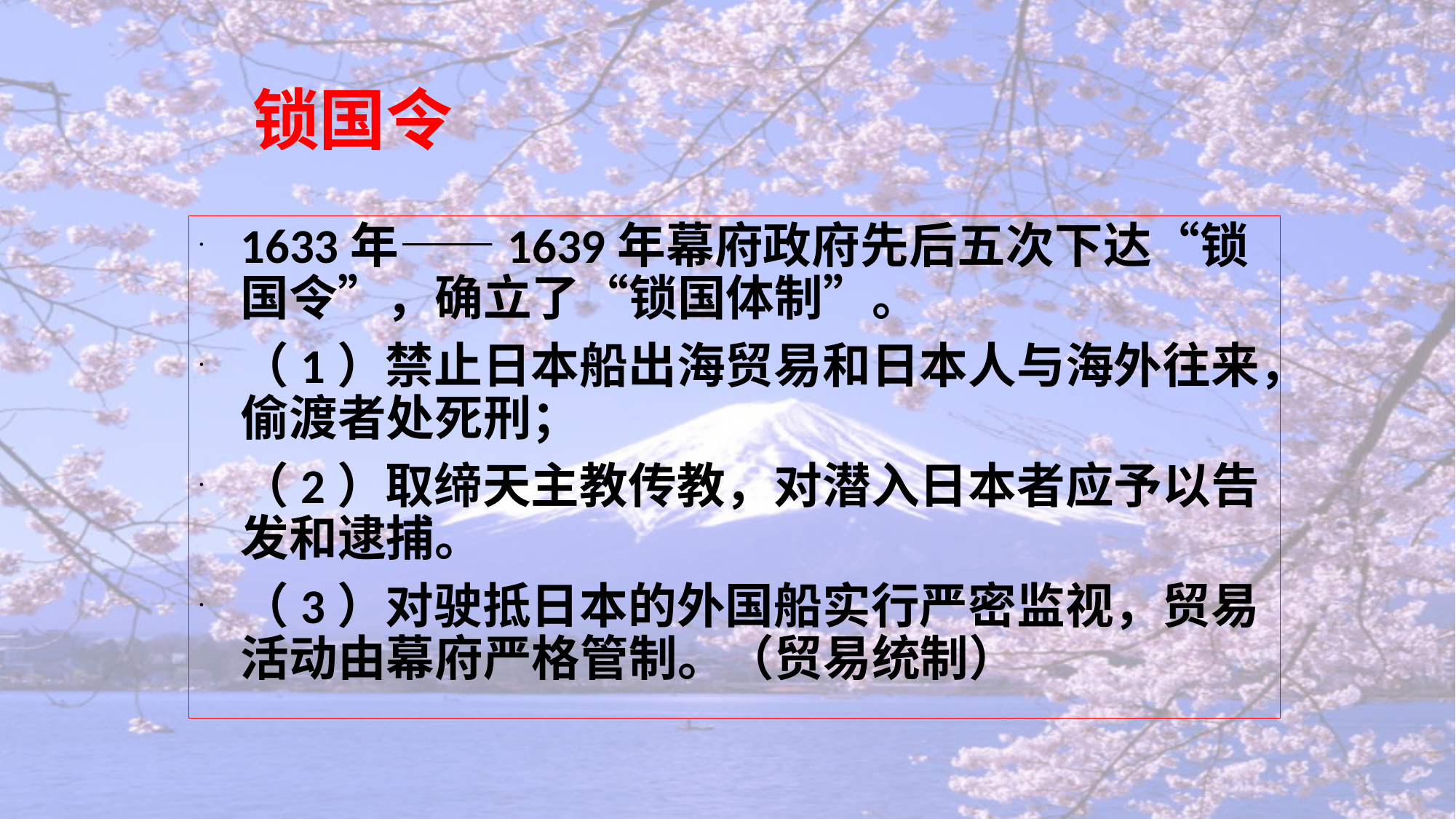

# 锁国令
1633年——1639年幕府政府先后五次下达“锁国令”，确立了“锁国体制”。
（1）禁止日本船出海贸易和日本人与海外往来，偷渡者处死刑；
（2）取缔天主教传教，对潜入日本者应予以告发和逮捕。
（3）对驶抵日本的外国船实行严密监视，贸易活动由幕府严格管制。（贸易统制）